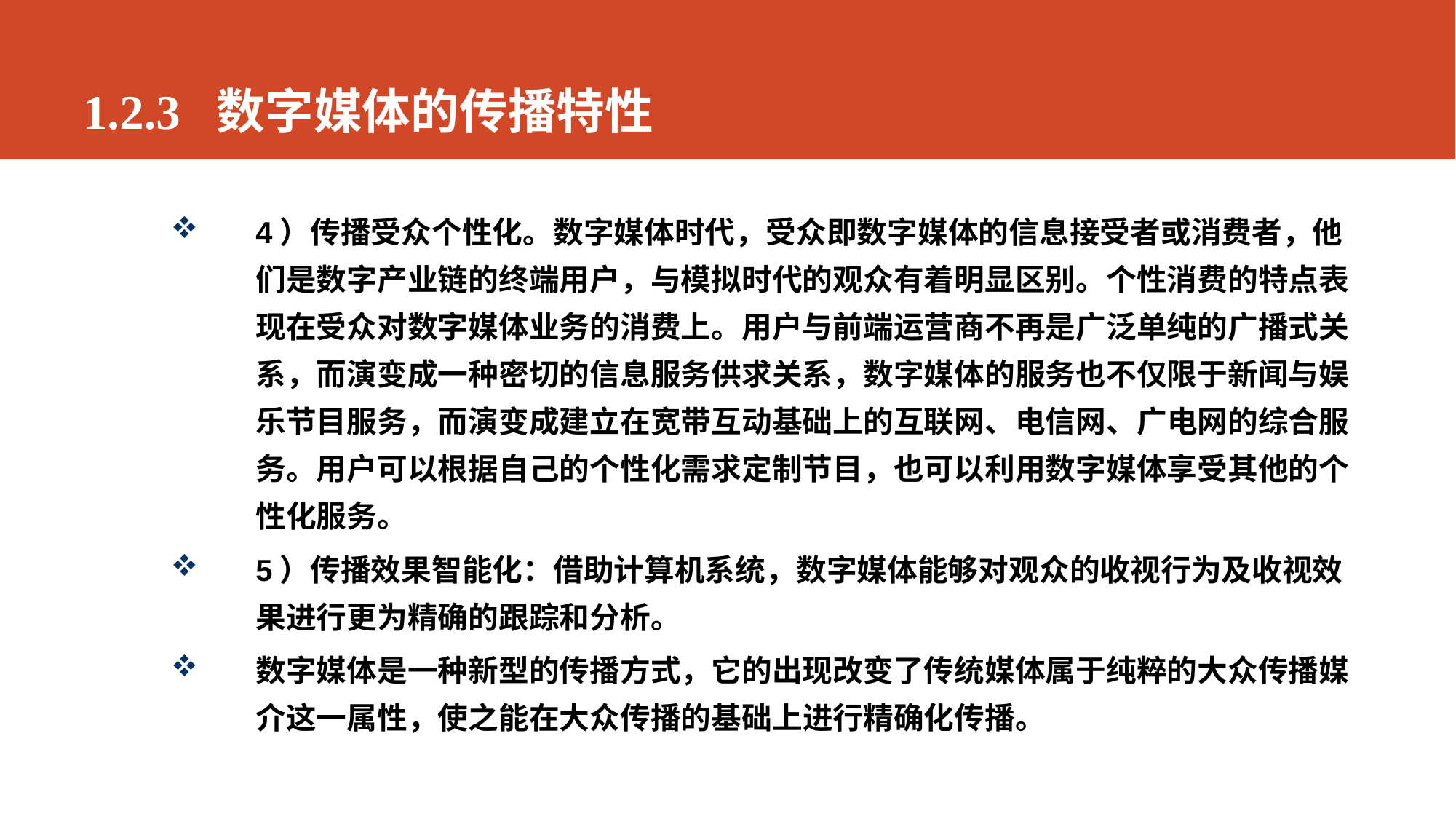

# 1.2.3  数字媒体的传播特性
4）传播受众个性化。数字媒体时代，受众即数字媒体的信息接受者或消费者，他们是数字产业链的终端用户，与模拟时代的观众有着明显区别。个性消费的特点表现在受众对数字媒体业务的消费上。用户与前端运营商不再是广泛单纯的广播式关系，而演变成一种密切的信息服务供求关系，数字媒体的服务也不仅限于新闻与娱乐节目服务，而演变成建立在宽带互动基础上的互联网、电信网、广电网的综合服务。用户可以根据自己的个性化需求定制节目，也可以利用数字媒体享受其他的个性化服务。
5）传播效果智能化：借助计算机系统，数字媒体能够对观众的收视行为及收视效果进行更为精确的跟踪和分析。
数字媒体是一种新型的传播方式，它的出现改变了传统媒体属于纯粹的大众传播媒介这一属性，使之能在大众传播的基础上进行精确化传播。